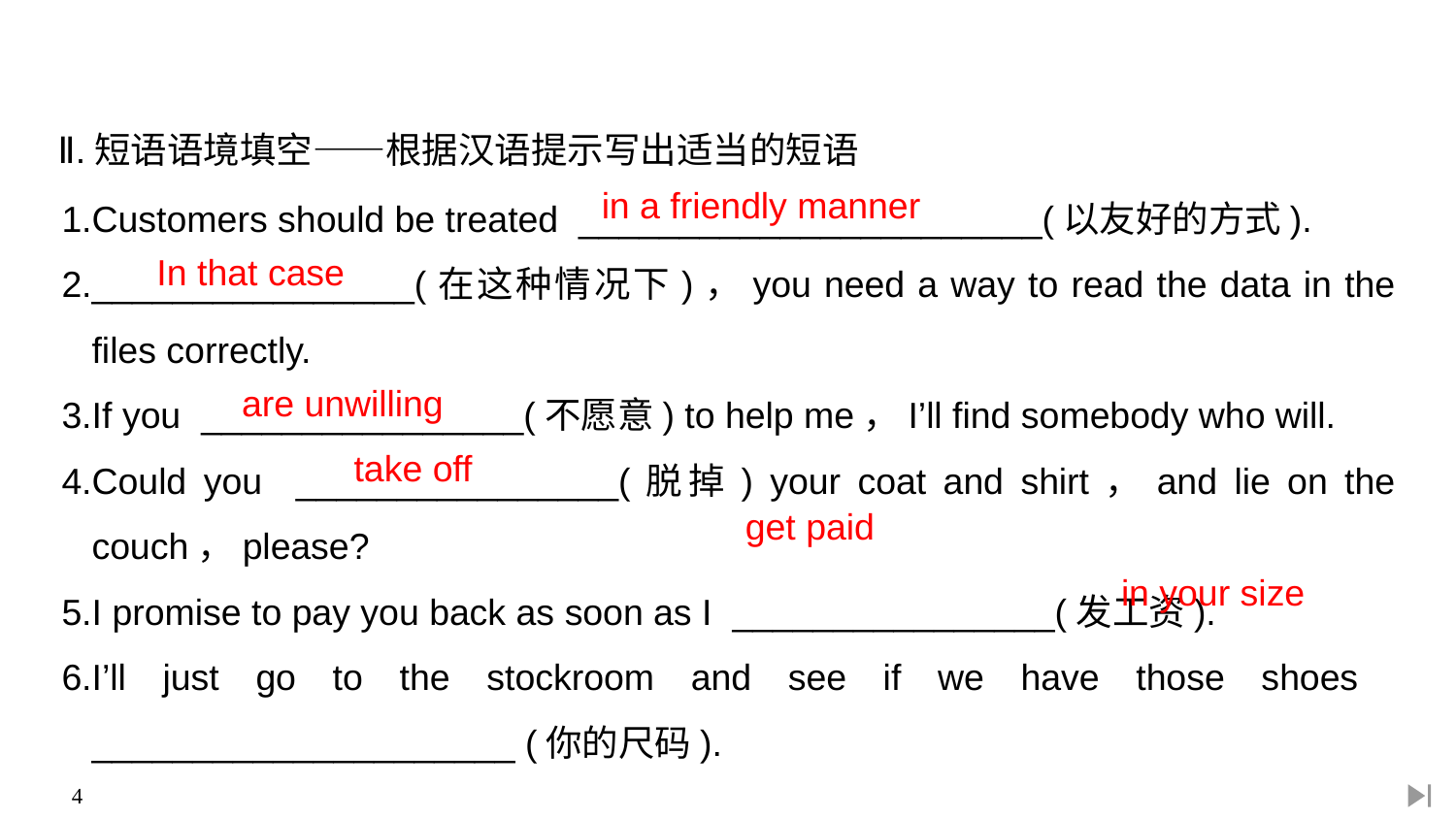

Ⅱ.短语语境填空——根据汉语提示写出适当的短语
1.Customers should be treated  _______________________(以友好的方式).
2.________________(在这种情况下)，you need a way to read the data in the files correctly.
3.If you  ________________(不愿意) to help me，I’ll find somebody who will.
4.Could you  ________________(脱掉) your coat and shirt，and lie on the couch，please?
5.I promise to pay you back as soon as I  ________________(发工资).
6.I’ll just go to the stockroom and see if we have those shoes  _____________________ (你的尺码).
in a friendly manner
In that case
are unwilling
take off
get paid
in your size